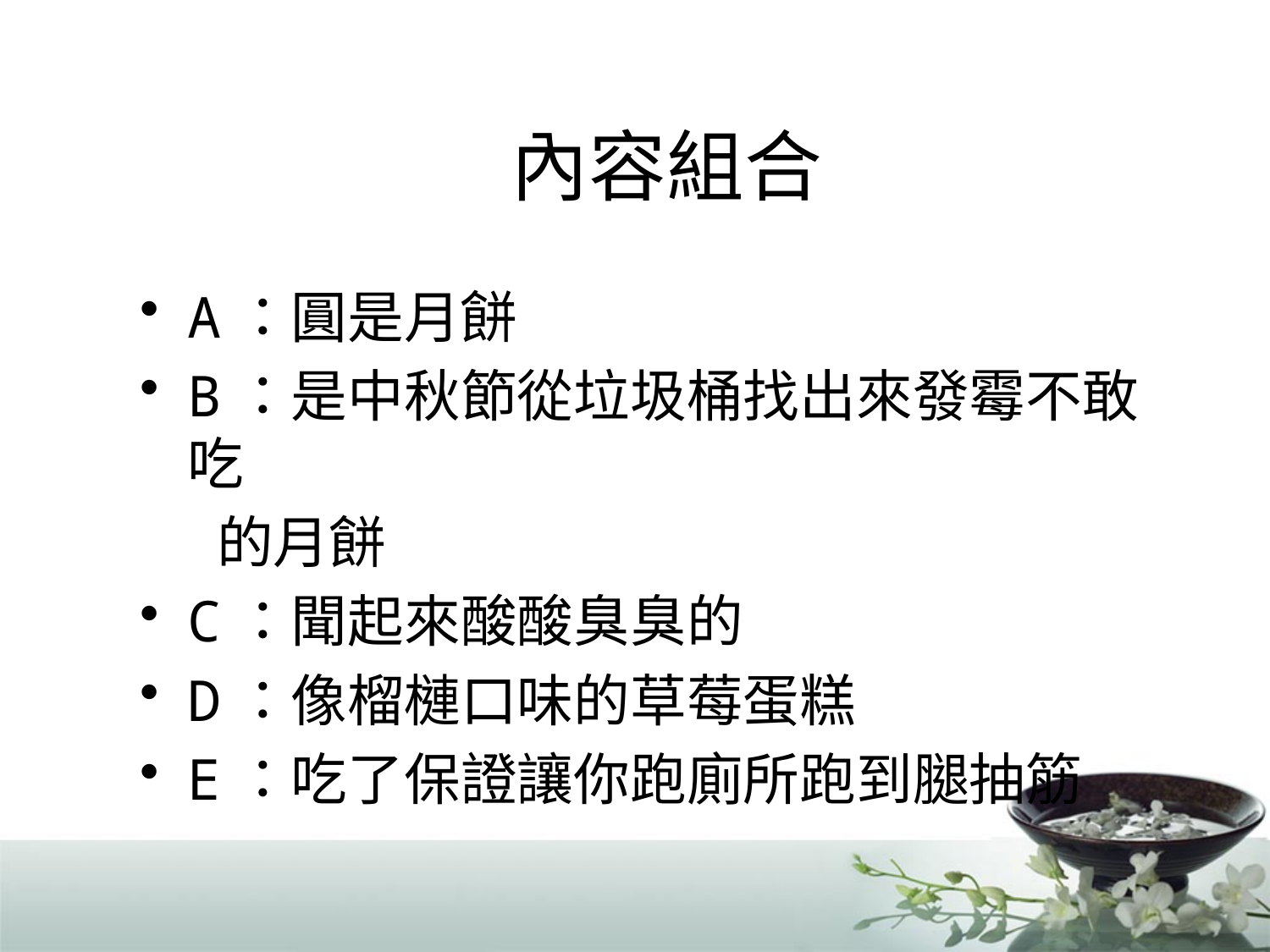

# 內容組合
A：圓是月餅
B：是中秋節從垃圾桶找出來發霉不敢吃
     的月餅
C：聞起來酸酸臭臭的
D：像榴槤口味的草莓蛋糕
E：吃了保證讓你跑廁所跑到腿抽筋